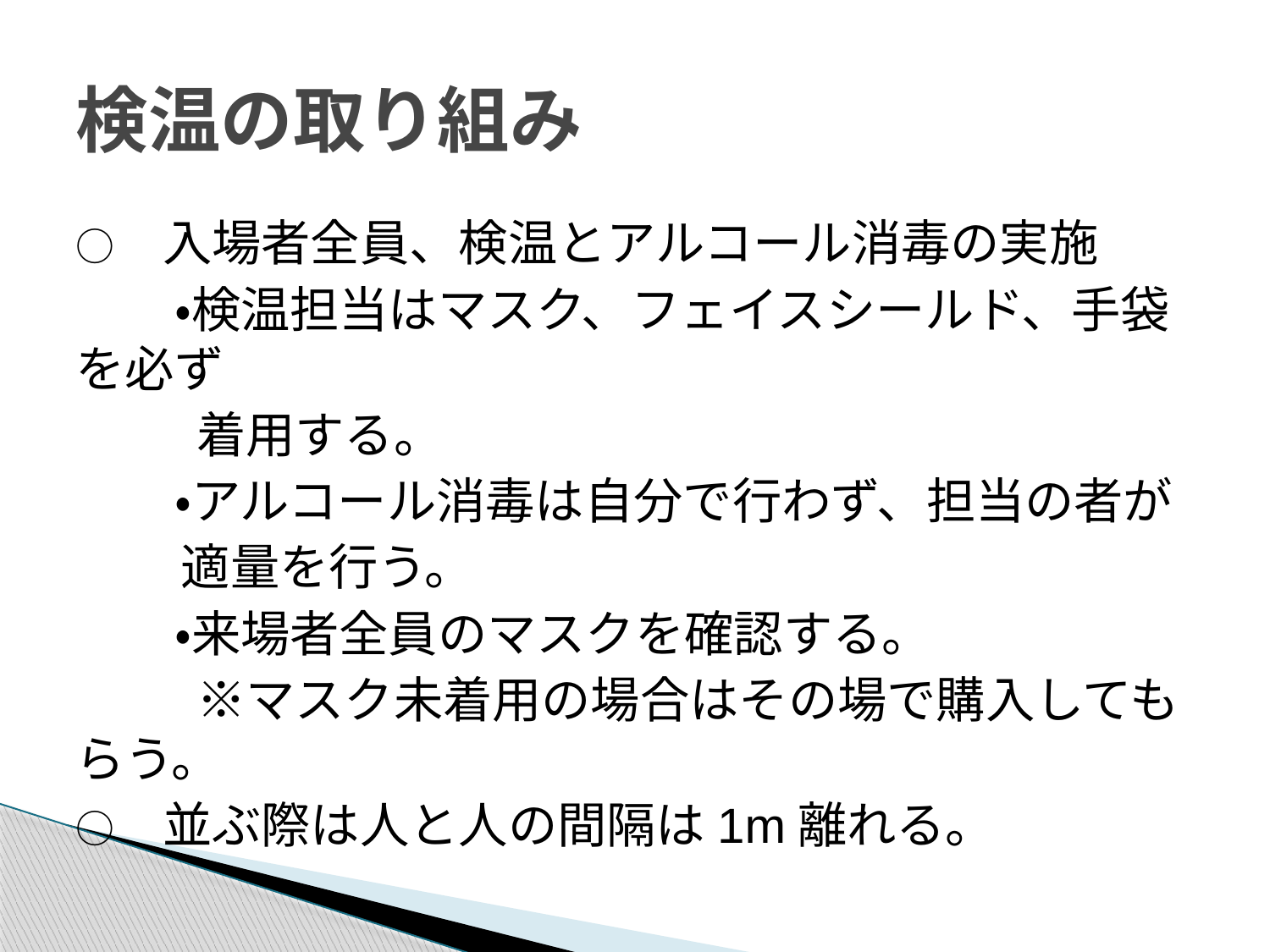

# 検温の取り組み
○　入場者全員、検温とアルコール消毒の実施
　　・検温担当はマスク、フェイスシールド、手袋を必ず
　　  着用する。
　　・アルコール消毒は自分で行わず、担当の者が
   　 適量を行う。
　　・来場者全員のマスクを確認する。
　 　 ※マスク未着用の場合はその場で購入してもらう。
○　並ぶ際は人と人の間隔は1m離れる。